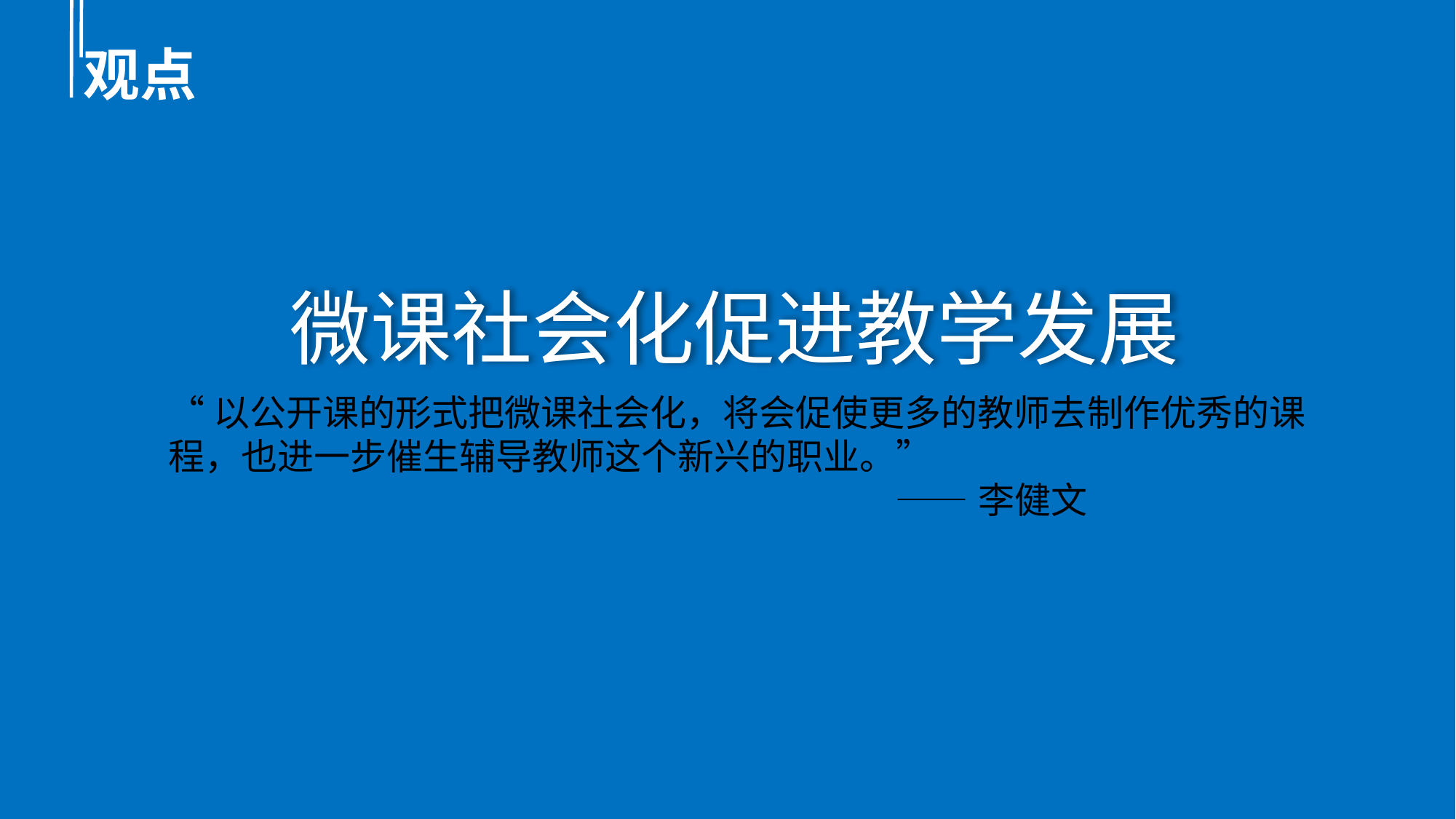

# 观点
微课社会化促进教学发展
“以公开课的形式把微课社会化，将会促使更多的教师去制作优秀的课程，也进一步催生辅导教师这个新兴的职业。”
                                                              ——李健文